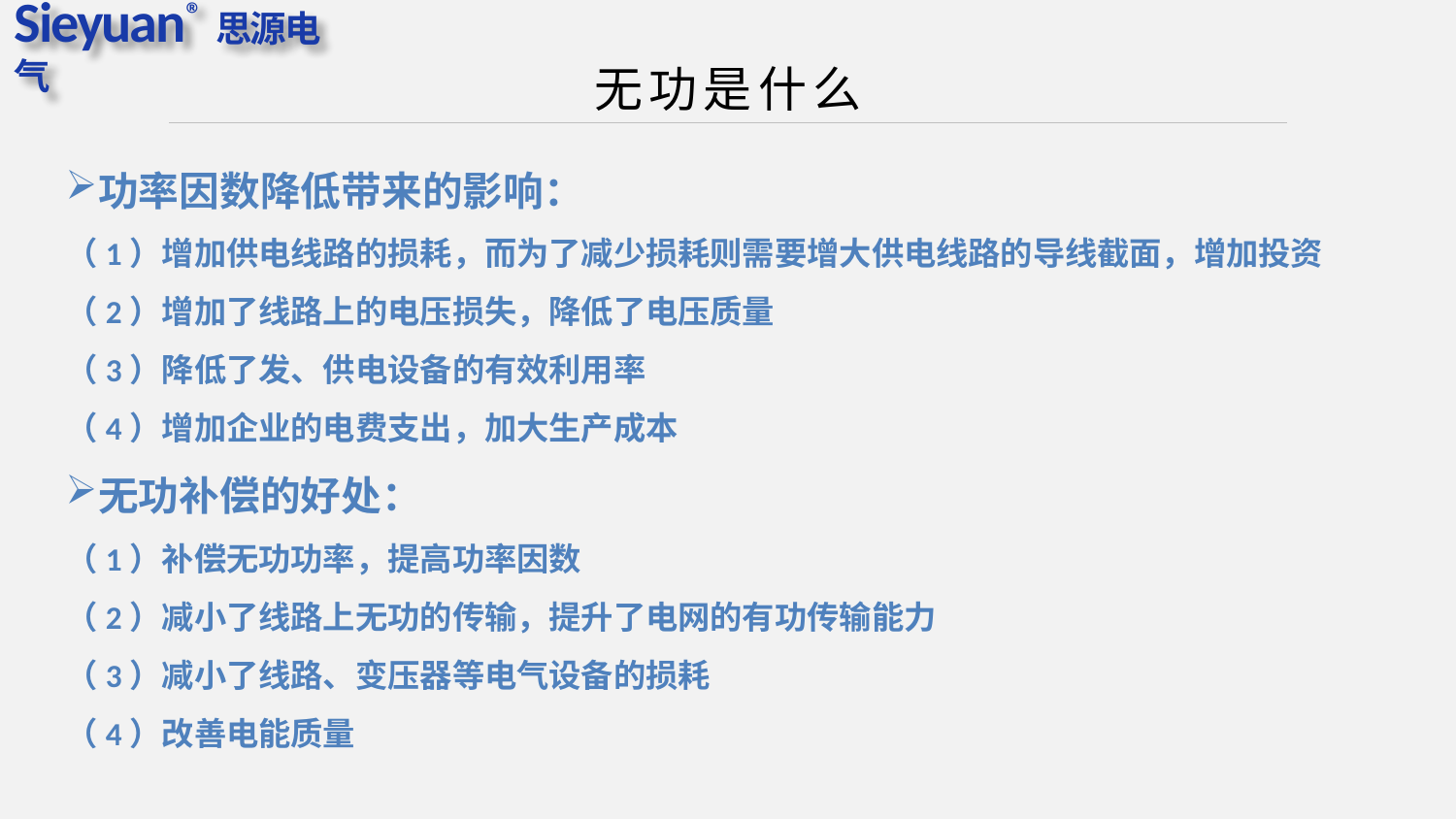

无功是什么
功率因数降低带来的影响：
（1）增加供电线路的损耗，而为了减少损耗则需要增大供电线路的导线截面，增加投资
（2）增加了线路上的电压损失，降低了电压质量
（3）降低了发、供电设备的有效利用率
（4）增加企业的电费支出，加大生产成本
无功补偿的好处：
（1）补偿无功功率，提高功率因数
（2）减小了线路上无功的传输，提升了电网的有功传输能力
（3）减小了线路、变压器等电气设备的损耗
（4）改善电能质量